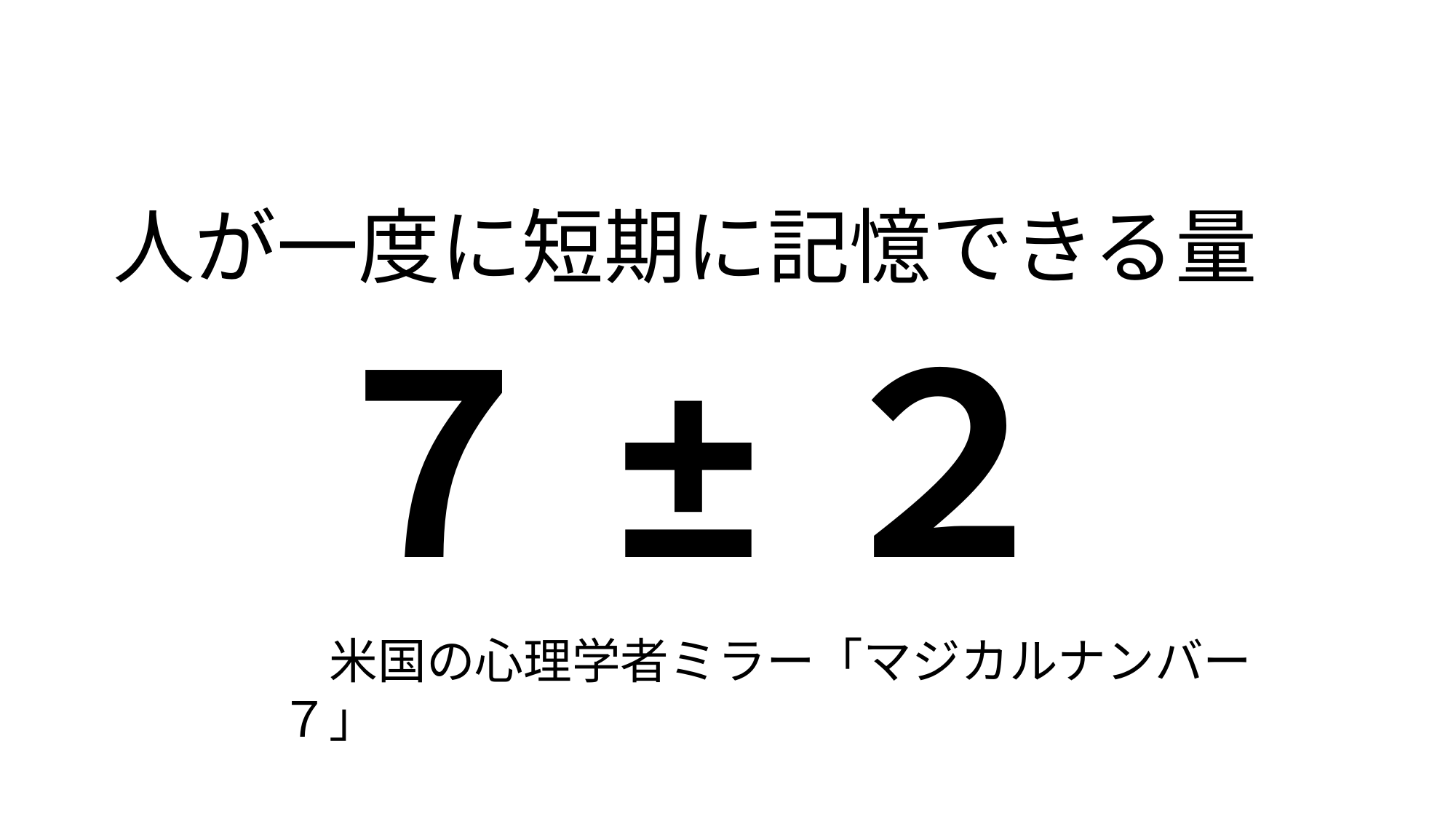

人が一度に短期に記憶できる量
７±２
　米国の心理学者ミラー「マジカルナンバー７」